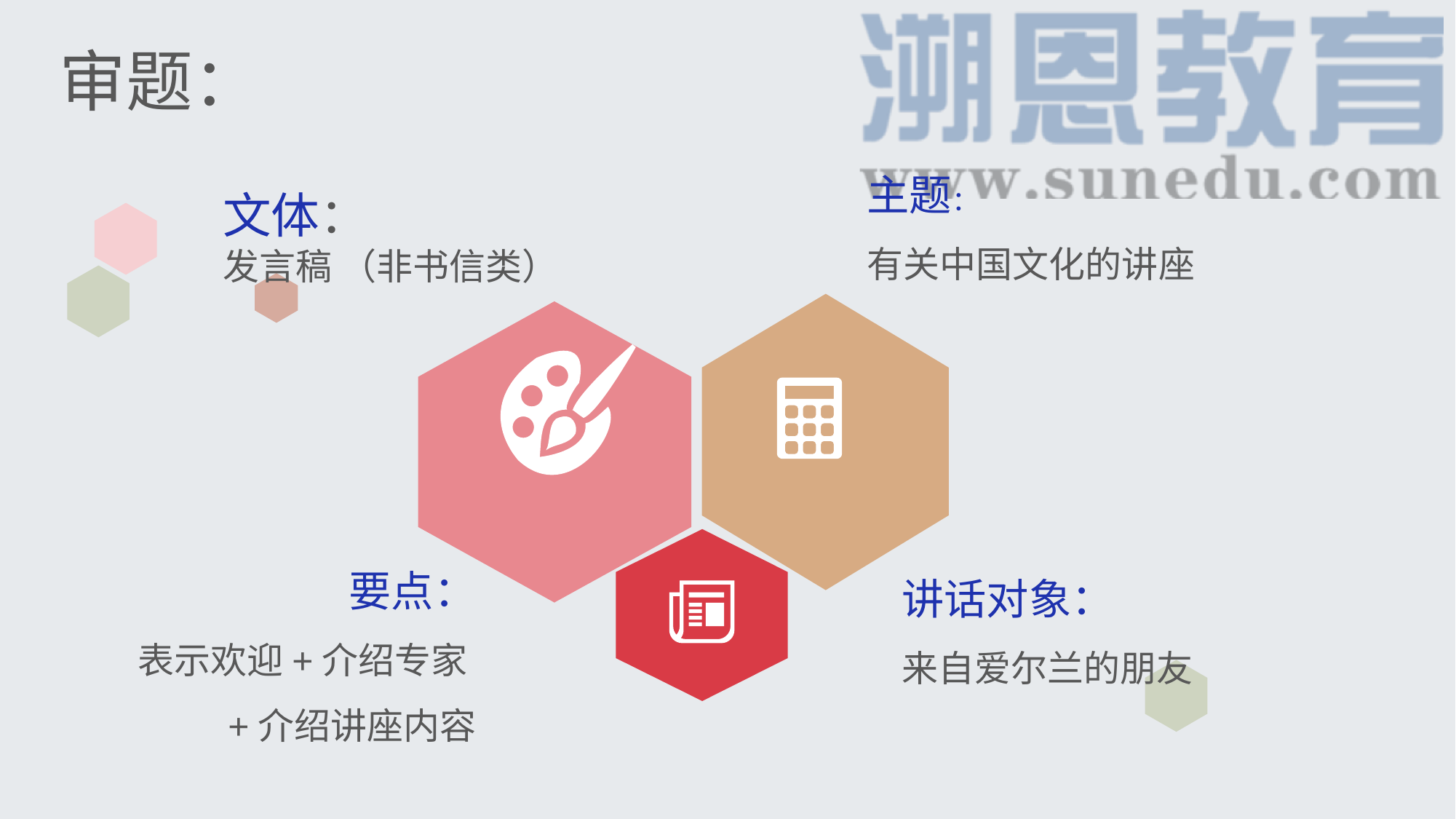

# 审题：
主题：
有关中国文化的讲座
文体：
发言稿 （非书信类）

讲话对象：
来自爱尔兰的朋友

要点：
表示欢迎+介绍专家+介绍讲座内容